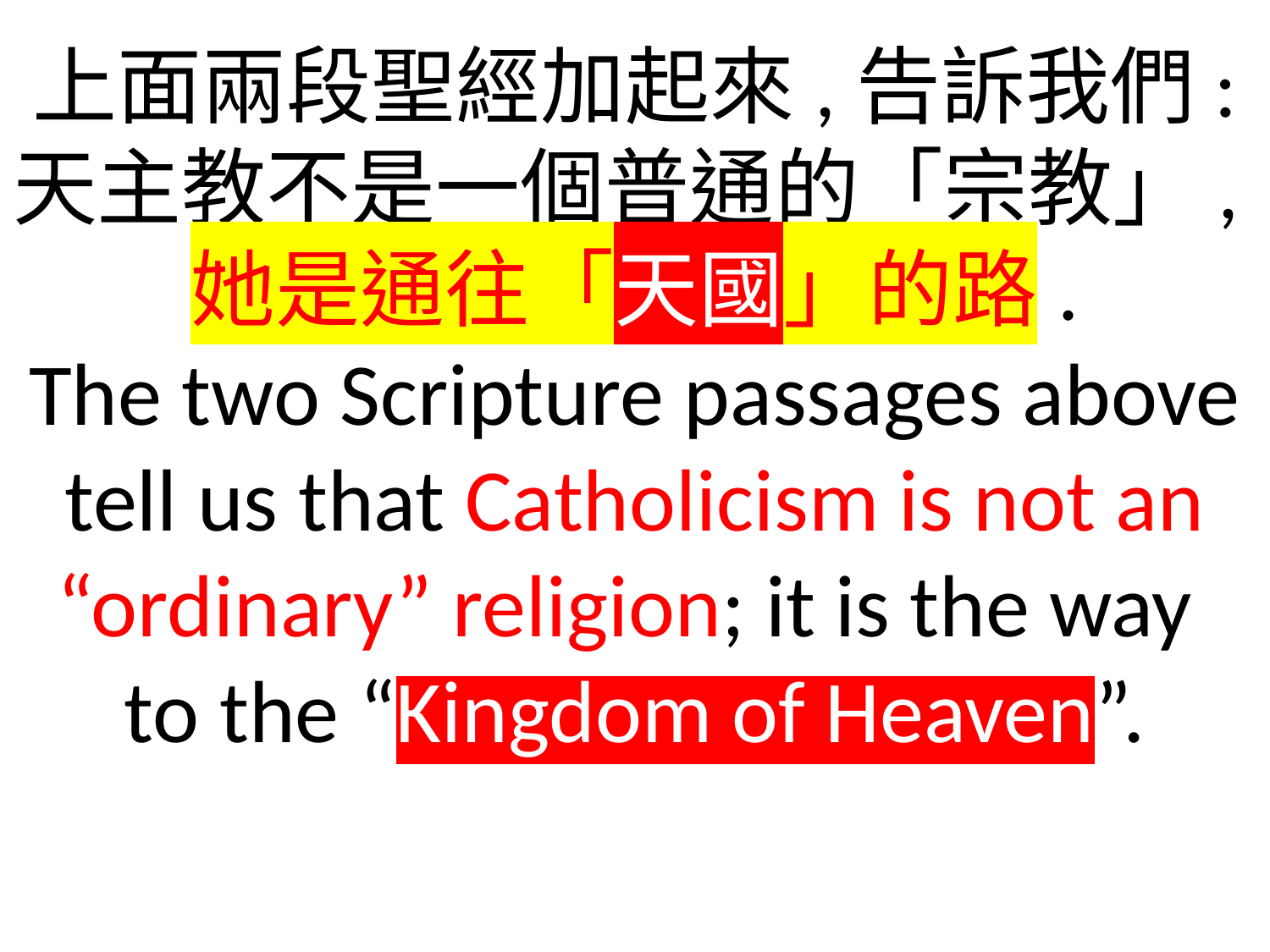

上面兩段聖經加起來,告訴我們:
天主教不是一個普通的「宗教」,她是通往「天國」的路.
The two Scripture passages above tell us that Catholicism is not an “ordinary” religion; it is the way
to the “Kingdom of Heaven”.